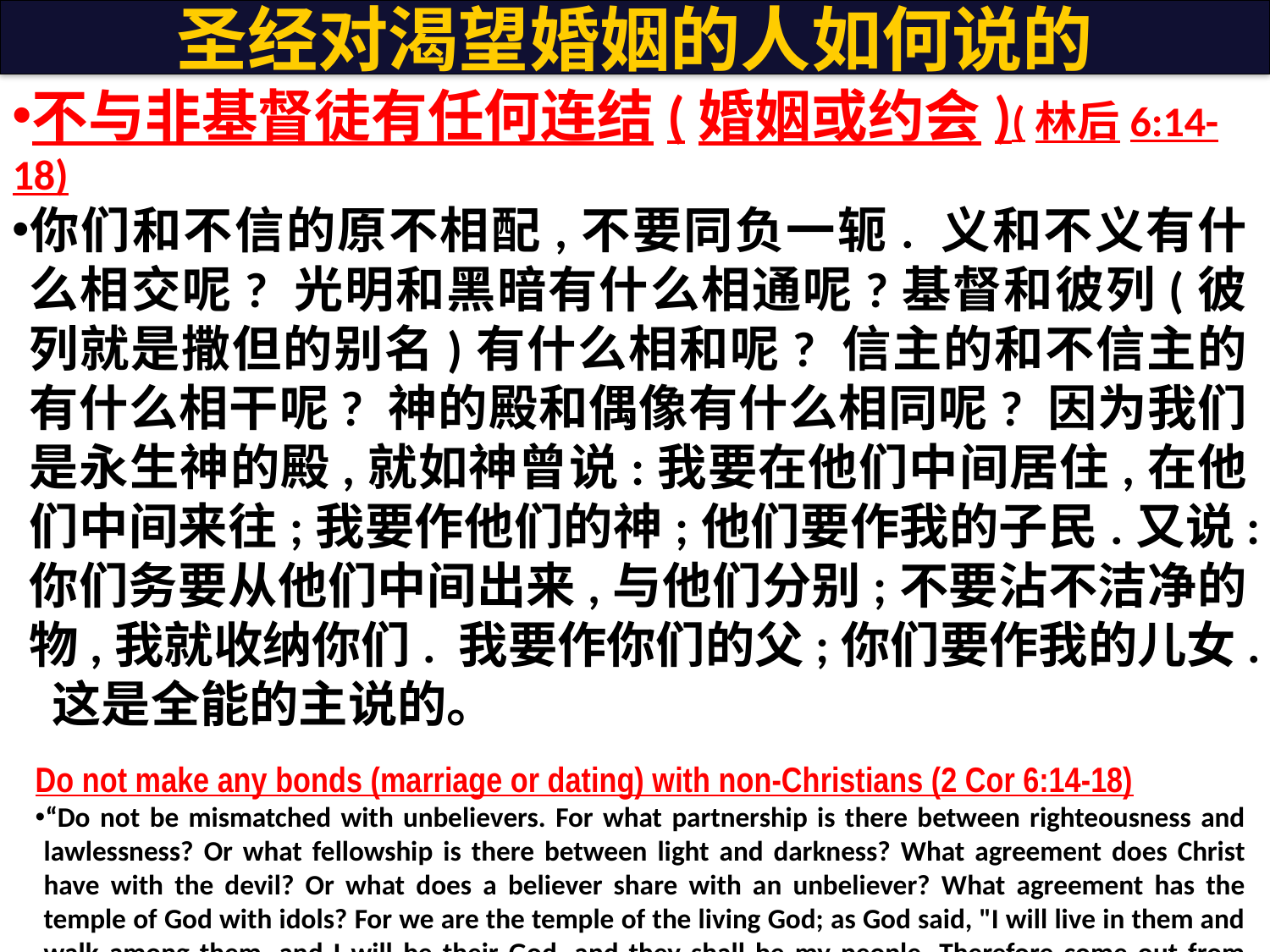

# 圣经对渴望婚姻的人如何说的
不与非基督徒有任何连结(婚姻或约会)(林后6:14-18)
你们和不信的原不相配,不要同负一轭. 义和不义有什么相交呢? 光明和黑暗有什么相通呢?基督和彼列(彼列就是撒但的别名)有什么相和呢? 信主的和不信主的有什么相干呢? 神的殿和偶像有什么相同呢? 因为我们是永生神的殿,就如神曾说:我要在他们中间居住,在他们中间来往;我要作他们的神;他们要作我的子民.又说:你们务要从他们中间出来,与他们分别;不要沾不洁净的物,我就收纳你们. 我要作你们的父;你们要作我的儿女. 这是全能的主说的。

Do not make any bonds (marriage or dating) with non-Christians (2 Cor 6:14-18)
“Do not be mismatched with unbelievers. For what partnership is there between righteousness and lawlessness? Or what fellowship is there between light and darkness? What agreement does Christ have with the devil? Or what does a believer share with an unbeliever? What agreement has the temple of God with idols? For we are the temple of the living God; as God said, "I will live in them and walk among them, and I will be their God, and they shall be my people. Therefore come out from them, and be separate from them, says the Lord, and touch nothing unclean; then I will welcome you, and I will be your father, and you shall be my sons and daughters, says the Lord Almighty."